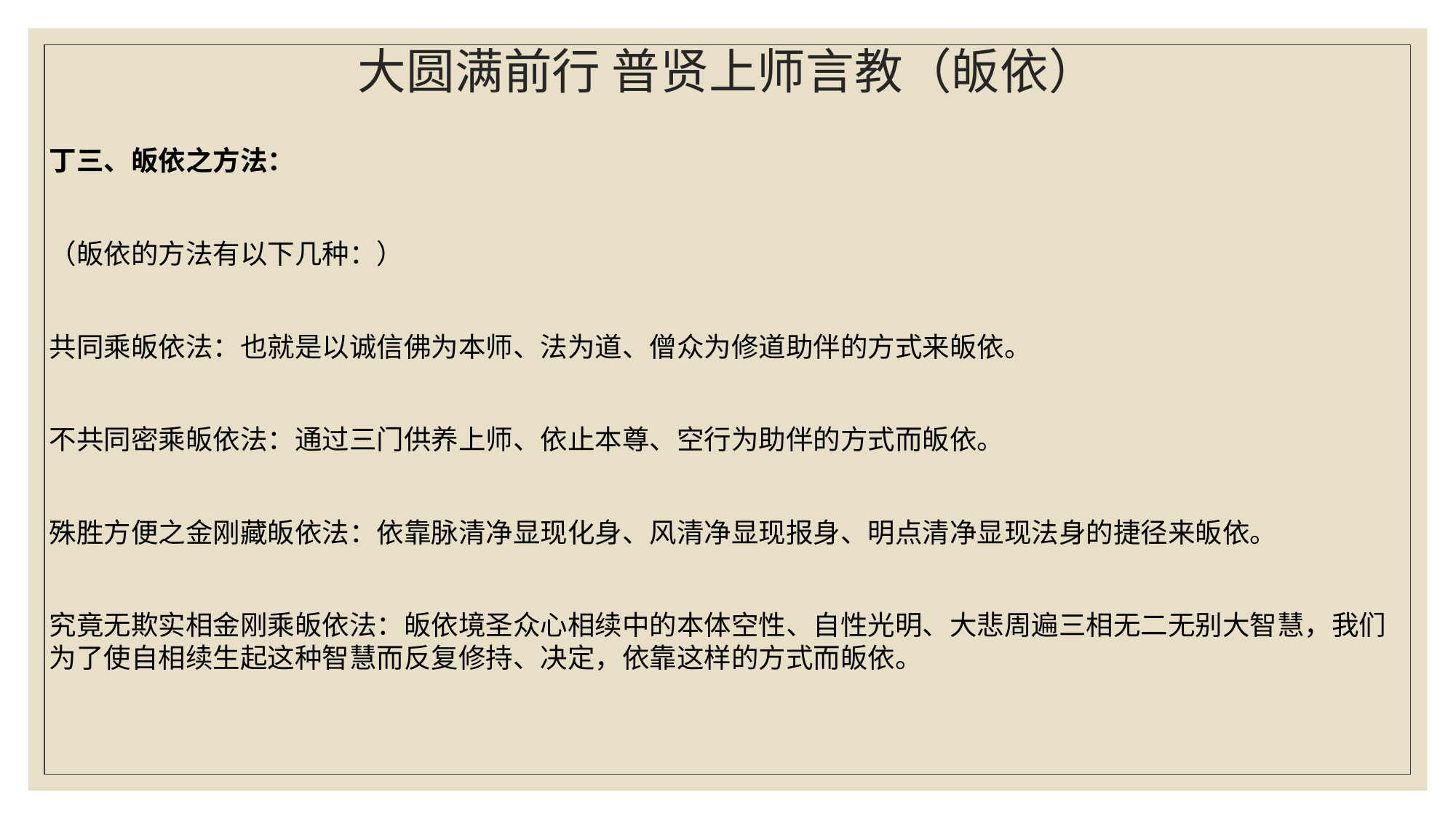

# 大圆满前行 普贤上师言教（皈依）
丁三、皈依之方法：

（皈依的方法有以下几种：）

共同乘皈依法：也就是以诚信佛为本师、法为道、僧众为修道助伴的方式来皈依。

不共同密乘皈依法：通过三门供养上师、依止本尊、空行为助伴的方式而皈依。

殊胜方便之金刚藏皈依法：依靠脉清净显现化身、风清净显现报身、明点清净显现法身的捷径来皈依。

究竟无欺实相金刚乘皈依法：皈依境圣众心相续中的本体空性、自性光明、大悲周遍三相无二无别大智慧，我们为了使自相续生起这种智慧而反复修持、决定，依靠这样的方式而皈依。